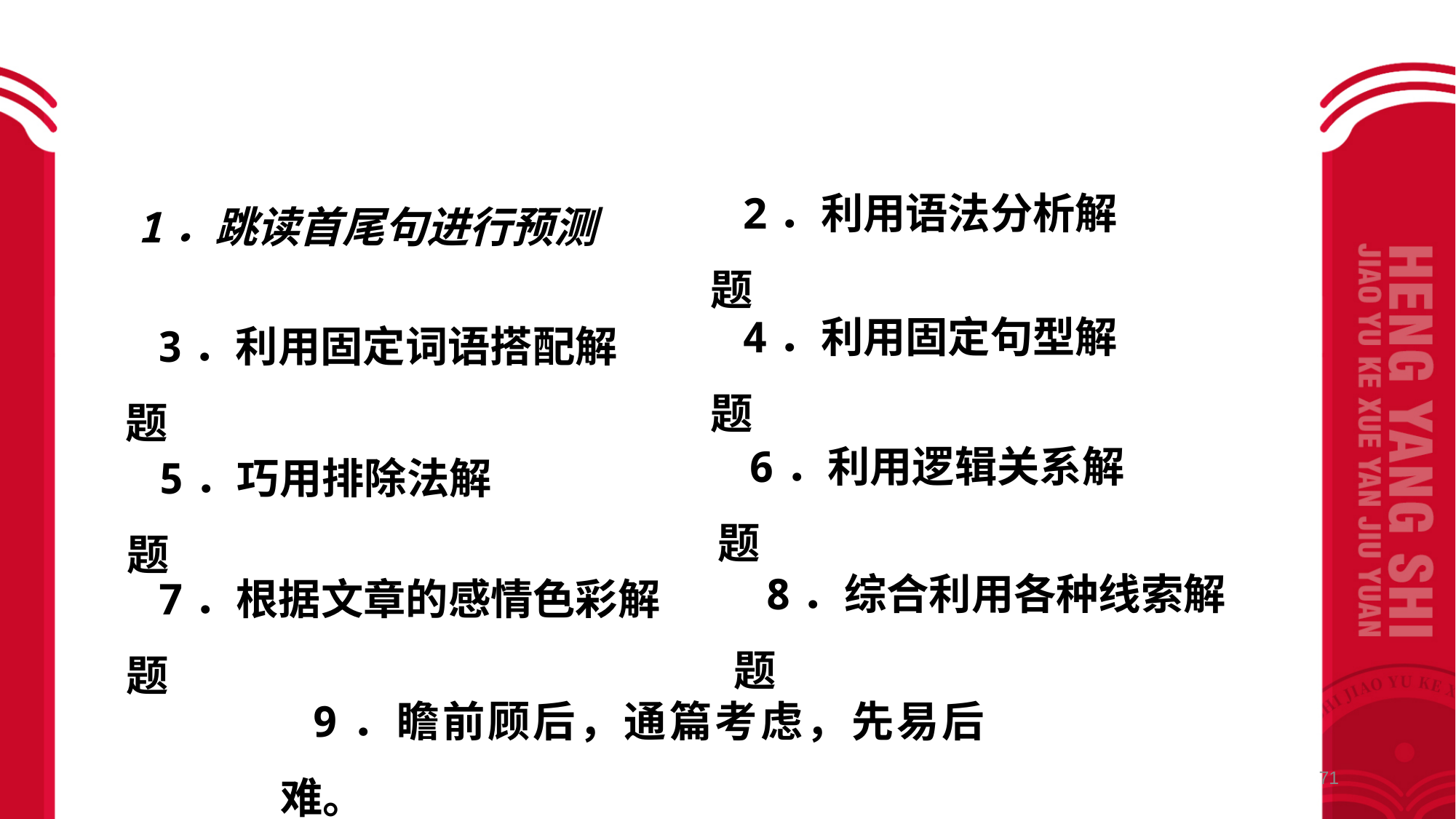

2．利用语法分析解题
1．跳读首尾句进行预测
4．利用固定句型解题
3．利用固定词语搭配解题
6．利用逻辑关系解题
5．巧用排除法解题
8．综合利用各种线索解题
7．根据文章的感情色彩解题
9．瞻前顾后，通篇考虑，先易后难。
71